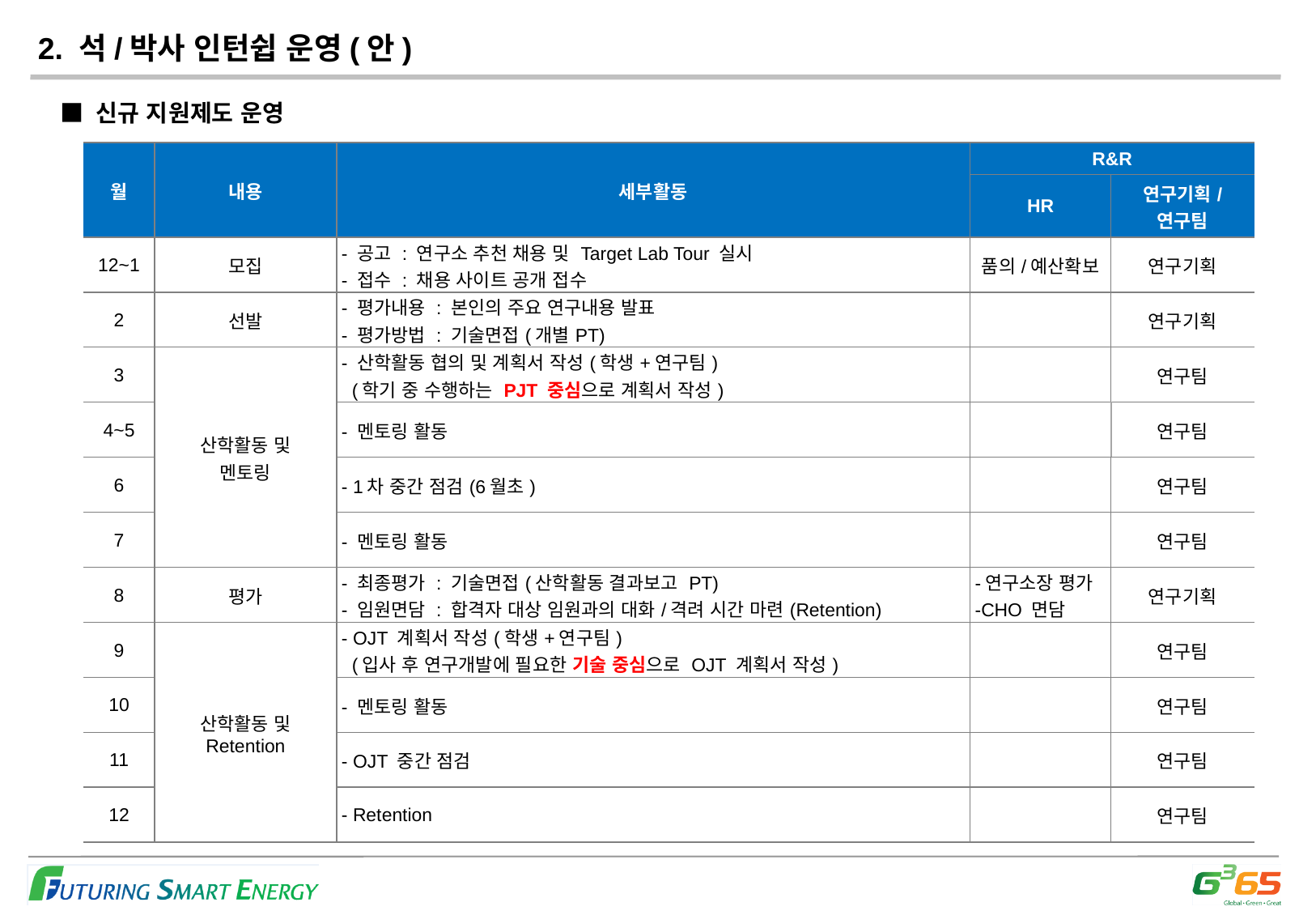

2. 석/박사 인턴쉽 운영(안)
■ 신규 지원제도 운영
| 월 | 내용 | 세부활동 | R&R |  |
| --- | --- | --- | --- | --- |
|  |  |  | HR | 연구기획/ 연구팀 |
| 12~1 | 모집 | - 공고 : 연구소 추천 채용 및 Target Lab Tour 실시 - 접수 : 채용 사이트 공개 접수 | 품의/예산확보 | 연구기획 |
| 2 | 선발 | - 평가내용 : 본인의 주요 연구내용 발표 - 평가방법 : 기술면접(개별PT) |  | 연구기획 |
| 3 | 산학활동 및 멘토링 | - 산학활동 협의 및 계획서 작성(학생+연구팀) (학기 중 수행하는 PJT 중심으로 계획서 작성) |  | 연구팀 |
| 4~5 |  | - 멘토링 활동 |  | 연구팀 |
| 6 |  | - 1차 중간 점검(6월초) |  | 연구팀 |
| 7 |  | - 멘토링 활동 |  | 연구팀 |
| 8 | 평가 | - 최종평가 : 기술면접(산학활동 결과보고 PT) - 임원면담 : 합격자 대상 임원과의 대화/격려 시간 마련(Retention) | -연구소장 평가 -CHO 면담 | 연구기획 |
| 9 | 산학활동 및 Retention | - OJT 계획서 작성(학생+연구팀) (입사 후 연구개발에 필요한 기술 중심으로 OJT 계획서 작성) |  | 연구팀 |
| 10 |  | - 멘토링 활동 |  | 연구팀 |
| 11 |  | - OJT 중간 점검 |  | 연구팀 |
| 12 |  | - Retention |  | 연구팀 |